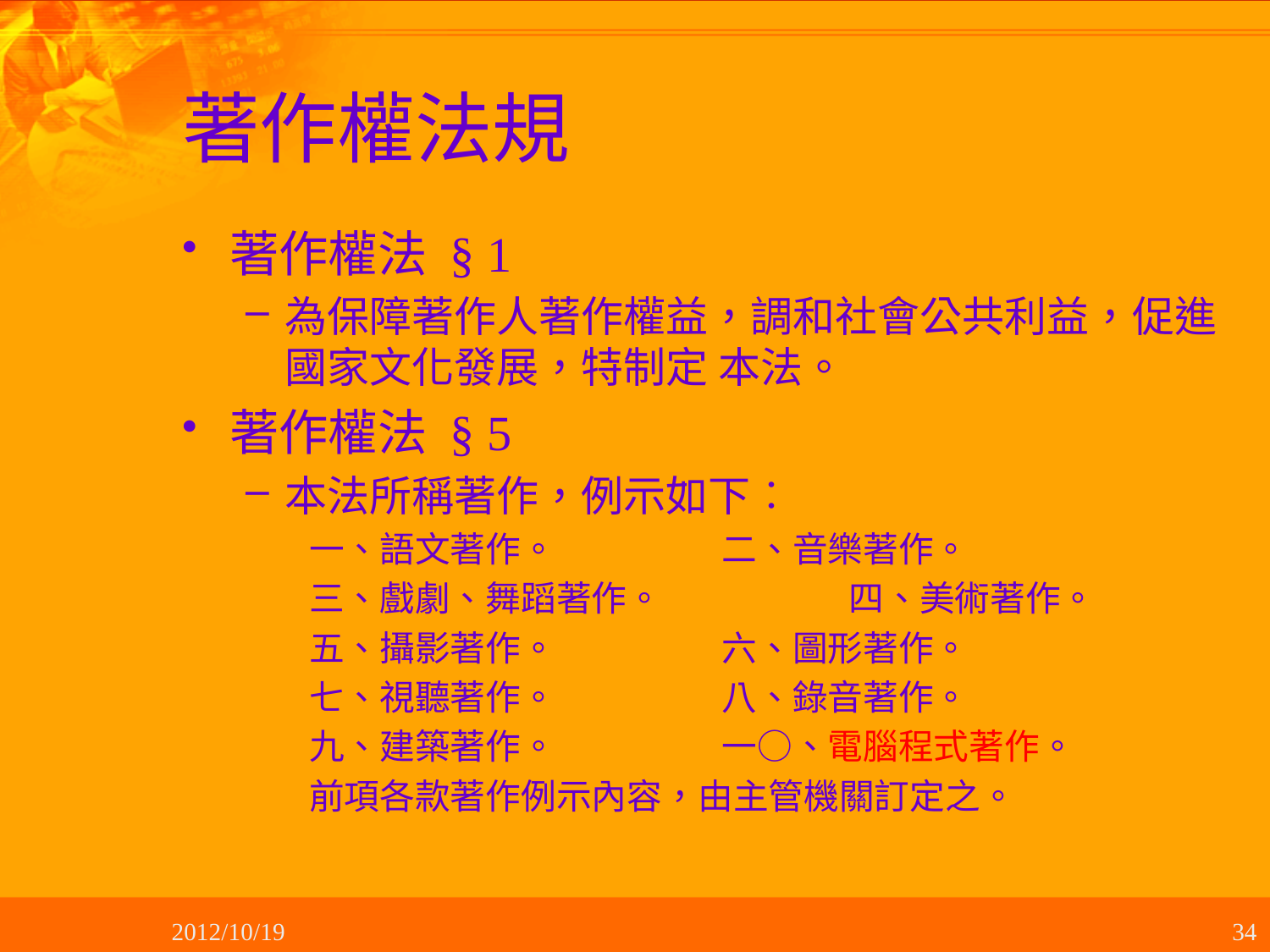

# 著作權法規
著作權法 § 1
為保障著作人著作權益，調和社會公共利益，促進國家文化發展，特制定 本法。
著作權法 § 5
本法所稱著作，例示如下︰
一、語文著作。 		二、音樂著作。
三、戲劇、舞蹈著作。 		四、美術著作。
五、攝影著作。 		六、圖形著作。
七、視聽著作。 		八、錄音著作。
九、建築著作。 		一○、電腦程式著作。
前項各款著作例示內容，由主管機關訂定之。
2012/10/19
34